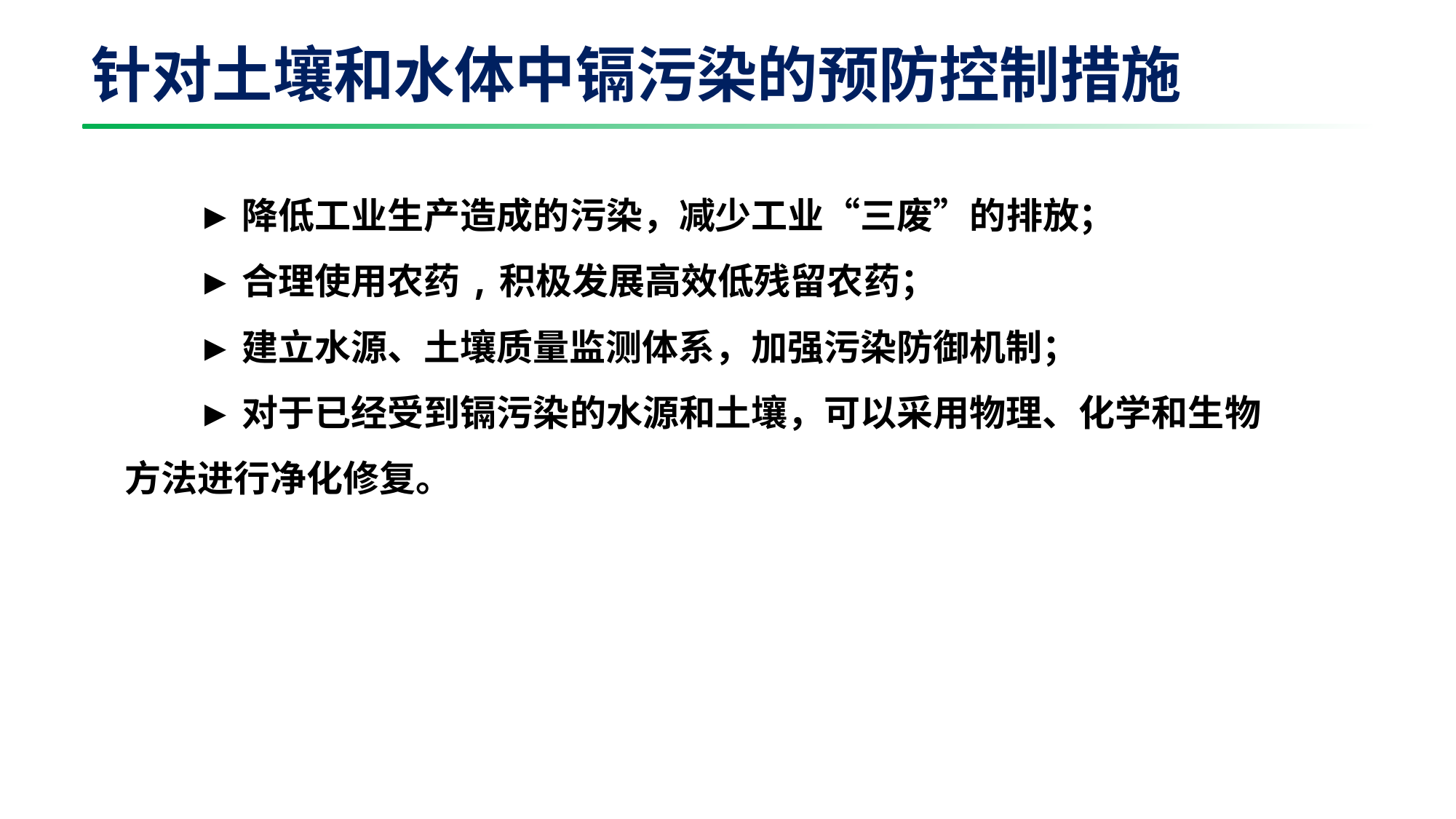

针对土壤和水体中镉污染的预防控制措施
►降低工业生产造成的污染，减少工业“三废”的排放；
►合理使用农药,积极发展高效低残留农药；
►建立水源、土壤质量监测体系，加强污染防御机制；
►对于已经受到镉污染的水源和土壤，可以采用物理、化学和生物方法进行净化修复。